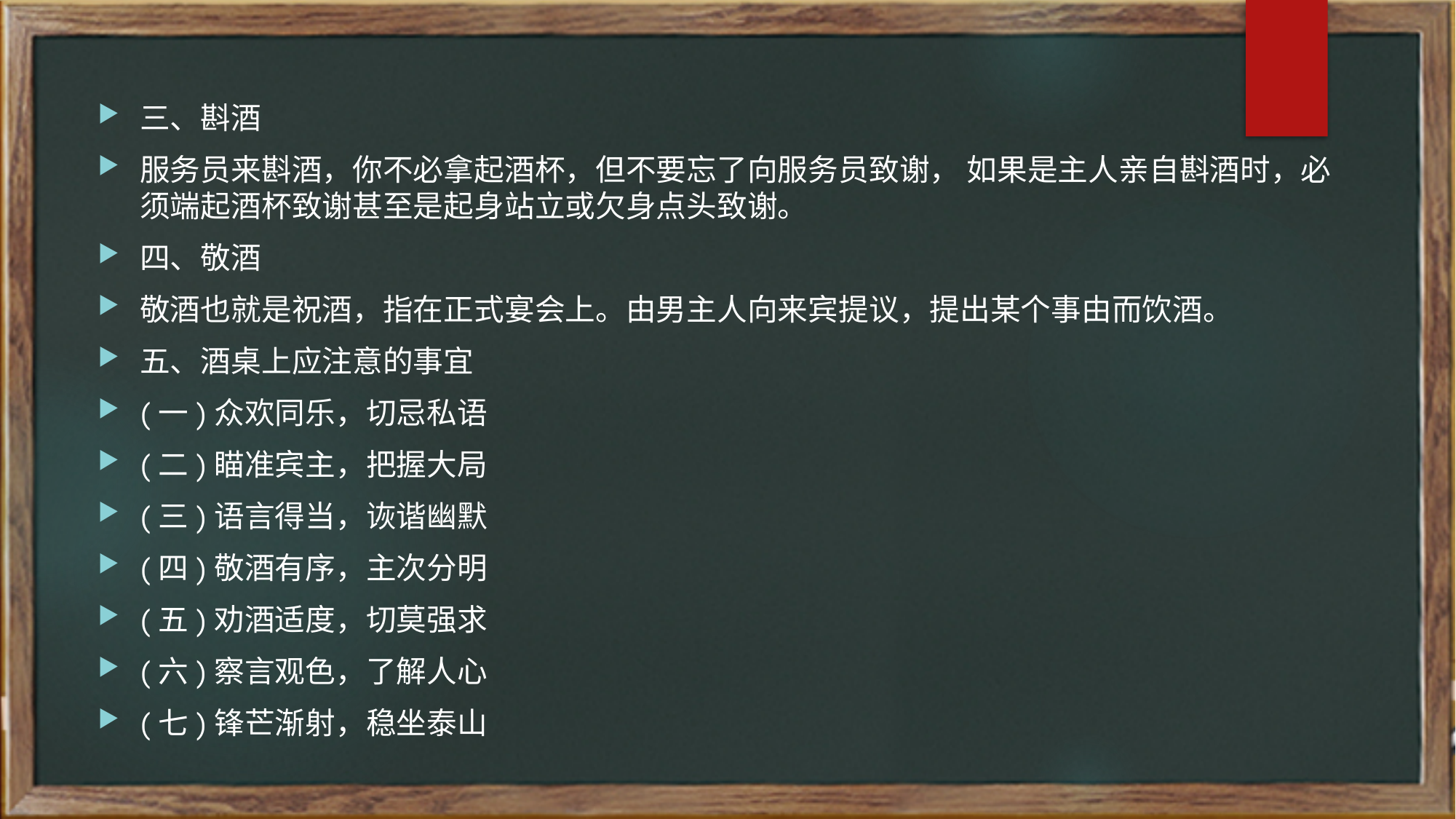

三、斟酒
服务员来斟酒，你不必拿起酒杯，但不要忘了向服务员致谢， 如果是主人亲自斟酒时，必须端起酒杯致谢甚至是起身站立或欠身点头致谢。
四、敬酒
敬酒也就是祝酒，指在正式宴会上。由男主人向来宾提议，提出某个事由而饮酒。
五、酒桌上应注意的事宜
(一)众欢同乐，切忌私语
(二)瞄准宾主，把握大局
(三)语言得当，诙谐幽默
(四)敬酒有序，主次分明
(五)劝酒适度，切莫强求
(六)察言观色，了解人心
(七)锋芒渐射，稳坐泰山